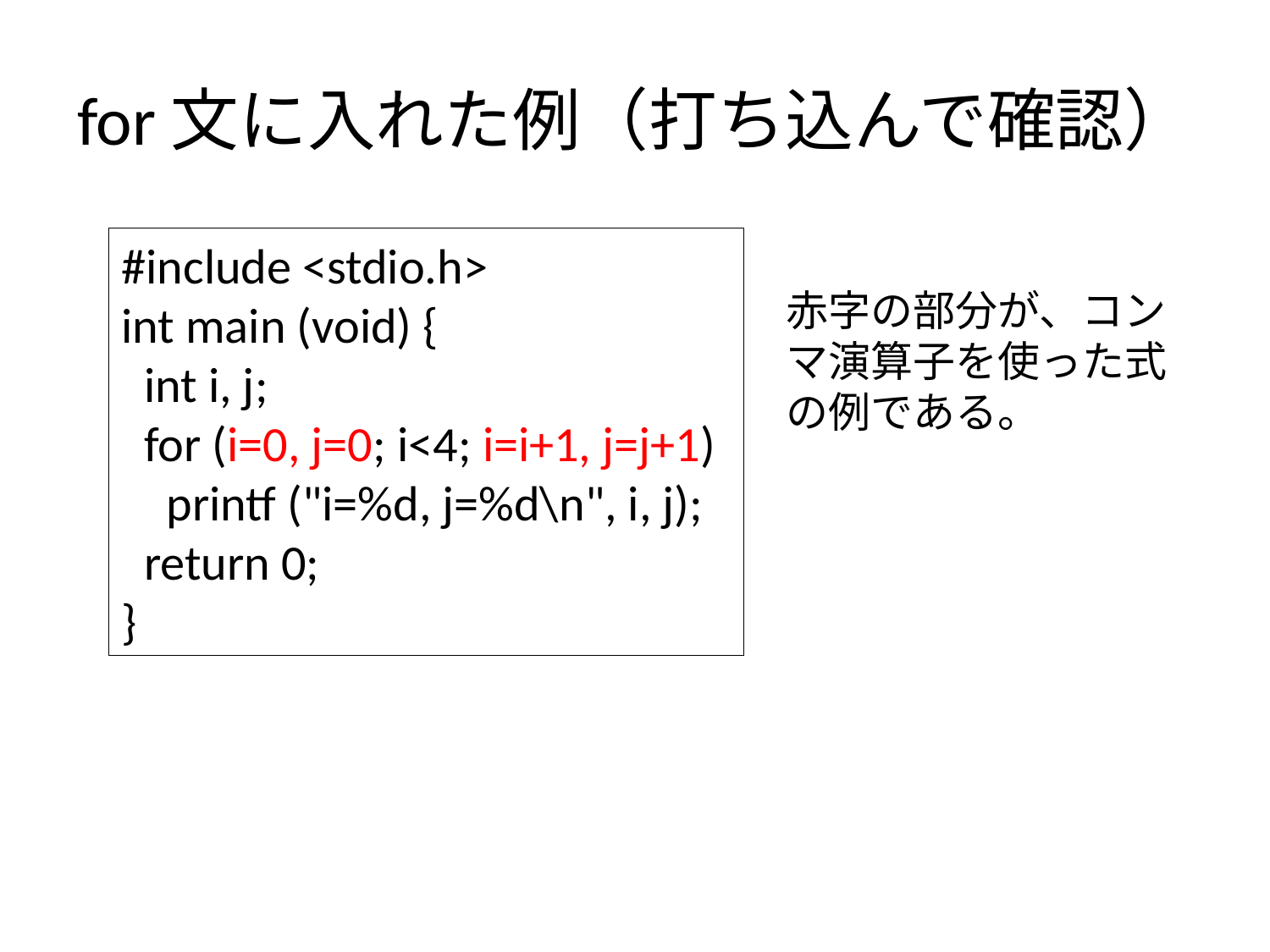

# for文に入れた例（打ち込んで確認）
#include <stdio.h>
int main (void) {
  int i, j;
  for (i=0, j=0; i<4; i=i+1, j=j+1)
    printf ("i=%d, j=%d\n", i, j);
  return 0;
}
赤字の部分が、コンマ演算子を使った式の例である。